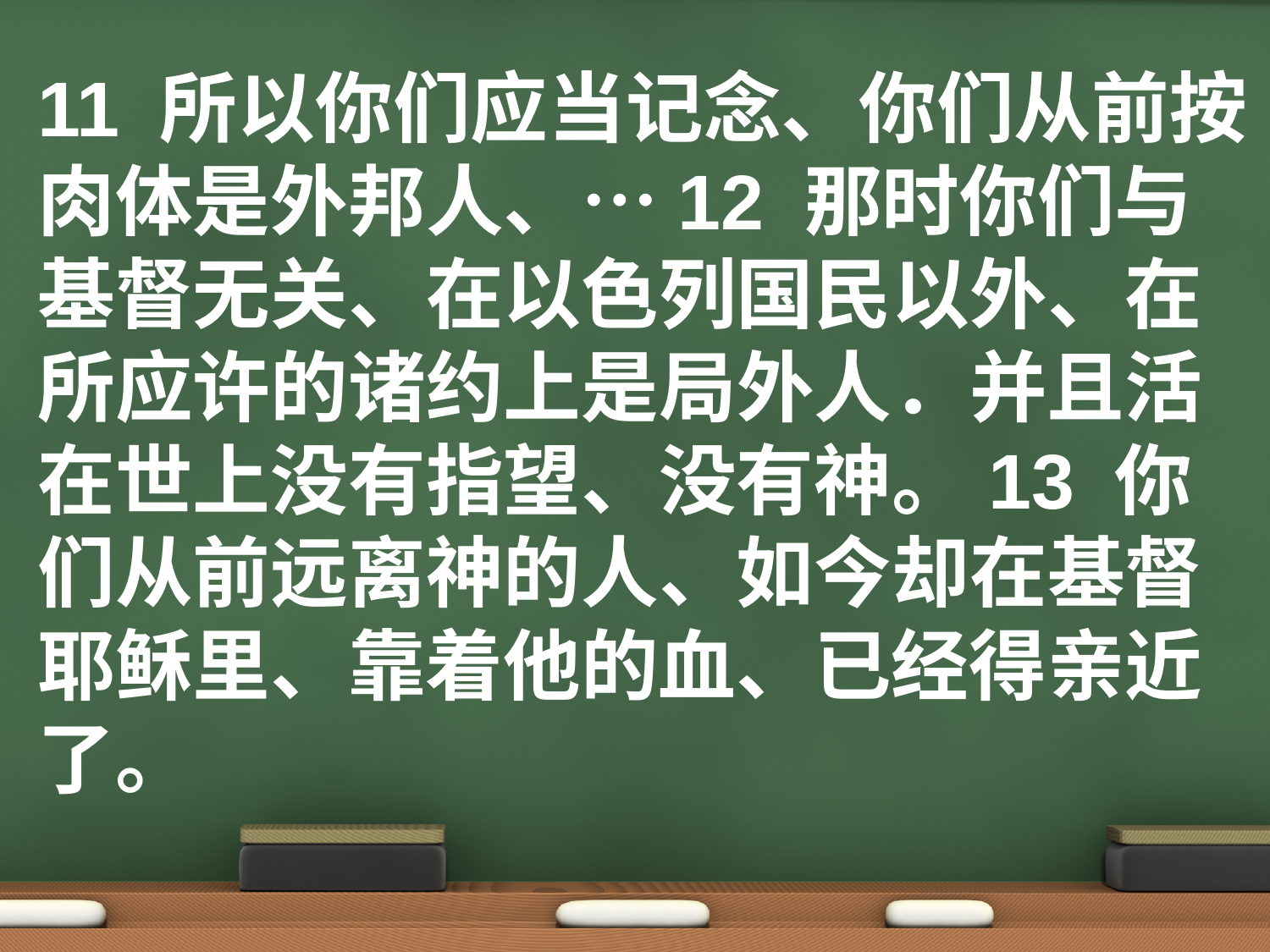

11 所以你们应当记念、你们从前按肉体是外邦人、…12 那时你们与基督无关、在以色列国民以外、在所应许的诸约上是局外人．并且活在世上没有指望、没有神。13 你们从前远离神的人、如今却在基督耶稣里、靠着他的血、已经得亲近了。